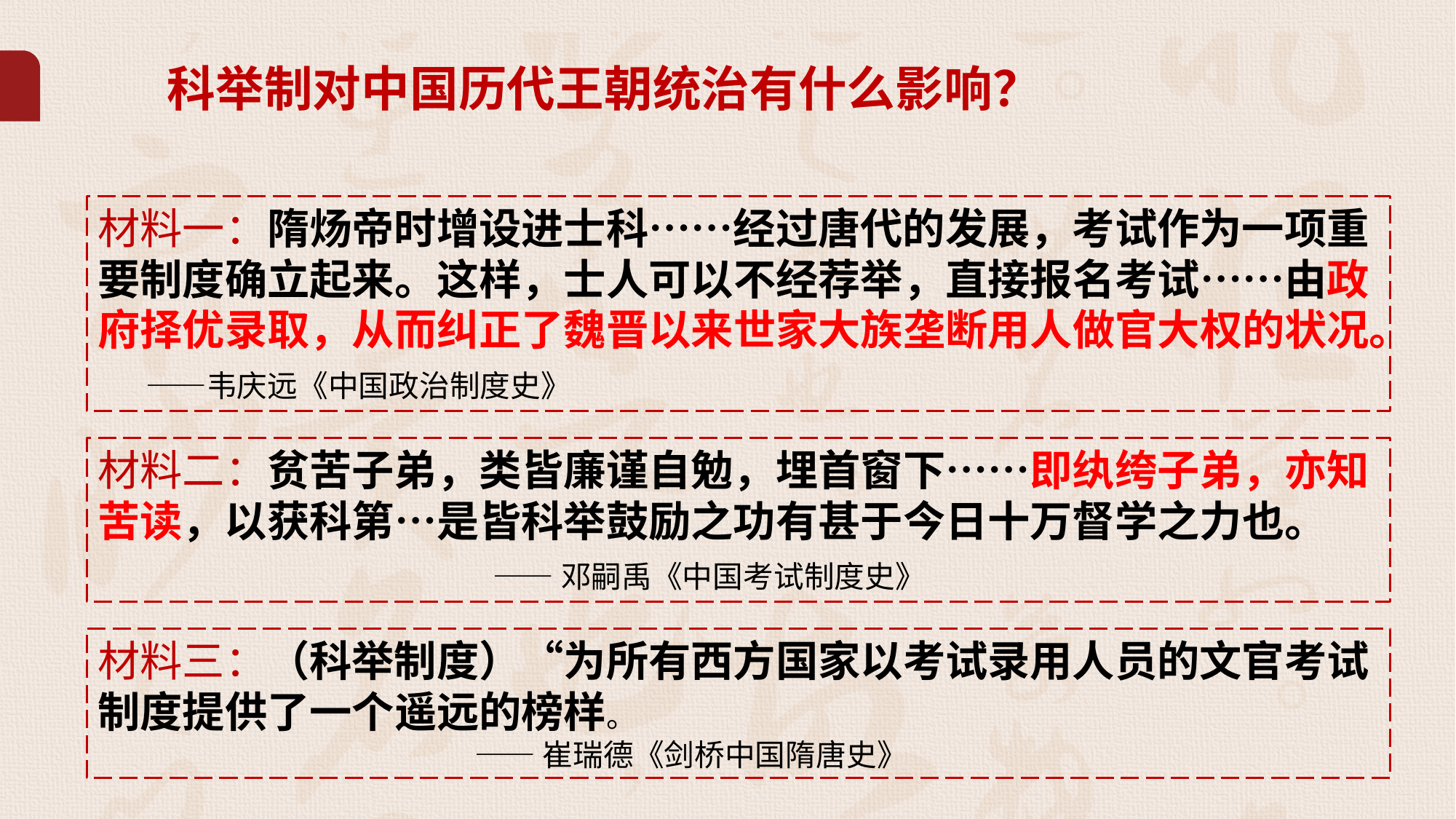

科举制对中国历代王朝统治有什么影响？
材料一：隋炀帝时增设进士科……经过唐代的发展，考试作为一项重要制度确立起来。这样，士人可以不经荐举，直接报名考试……由政府择优录取，从而纠正了魏晋以来世家大族垄断用人做官大权的状况。     ——韦庆远《中国政治制度史》
材料二：贫苦子弟，类皆廉谨自勉，埋首窗下……即纨绔子弟，亦知苦读，以获科第…是皆科举鼓励之功有甚于今日十万督学之力也。
                                         ——邓嗣禹《中国考试制度史》
材料三：（科举制度）“为所有西方国家以考试录用人员的文官考试制度提供了一个遥远的榜样。
                                                        ——崔瑞德《剑桥中国隋唐史》